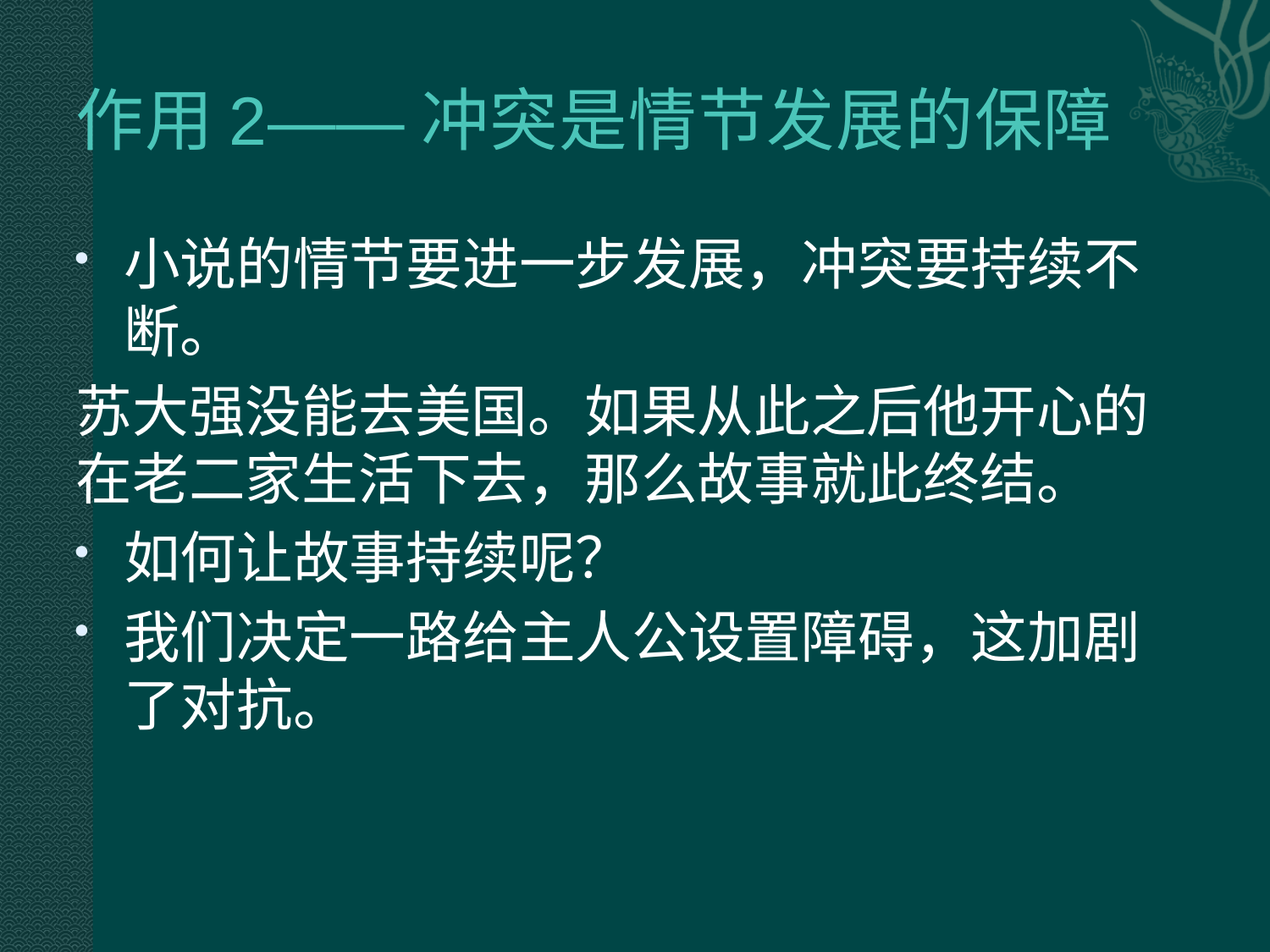

# 作用2——冲突是情节发展的保障
小说的情节要进一步发展，冲突要持续不断。
苏大强没能去美国。如果从此之后他开心的在老二家生活下去，那么故事就此终结。
如何让故事持续呢？
我们决定一路给主人公设置障碍，这加剧了对抗。